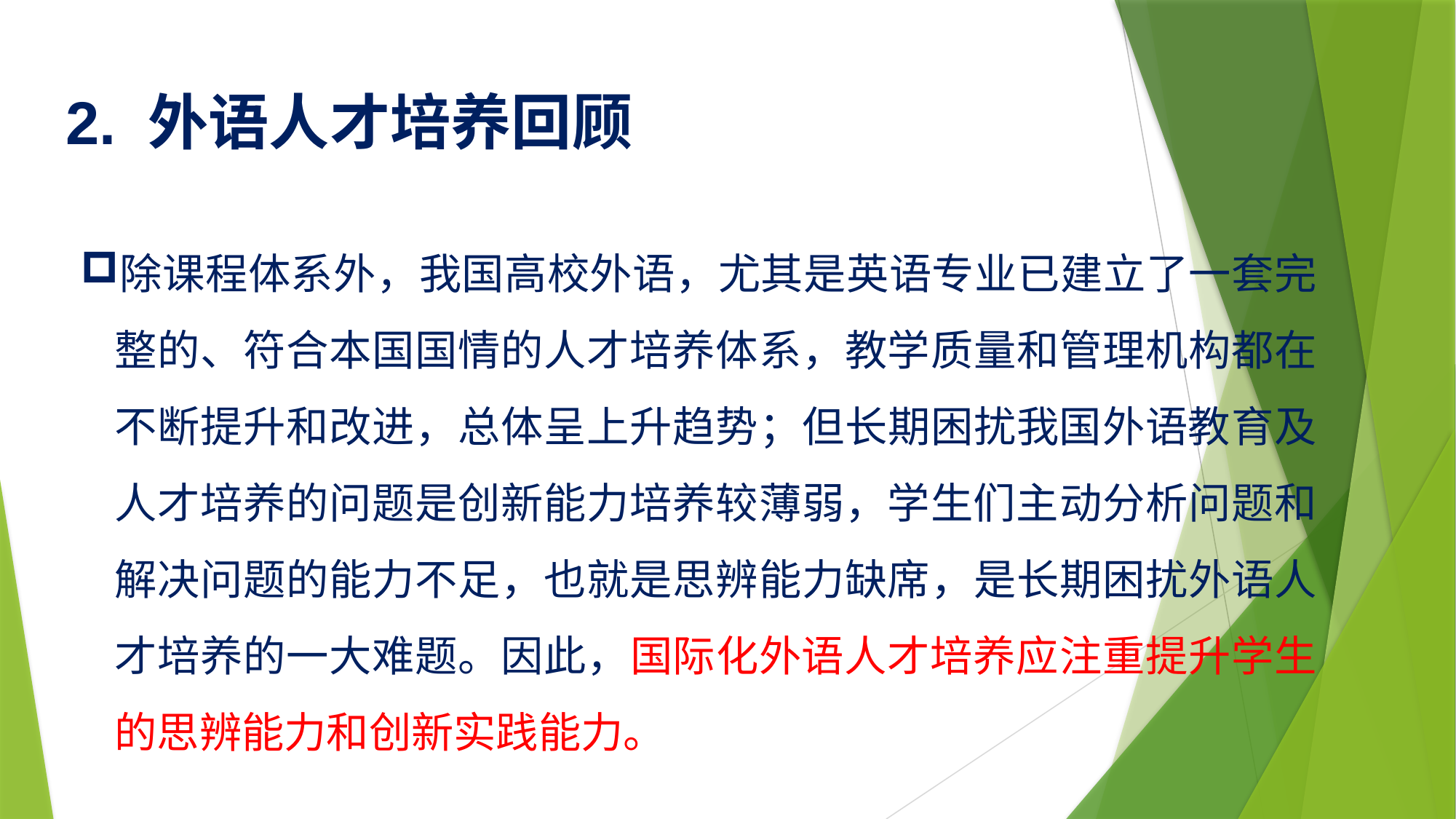

2. 外语人才培养回顾
除课程体系外，我国高校外语，尤其是英语专业已建立了一套完整的、符合本国国情的人才培养体系，教学质量和管理机构都在不断提升和改进，总体呈上升趋势；但长期困扰我国外语教育及人才培养的问题是创新能力培养较薄弱，学生们主动分析问题和解决问题的能力不足，也就是思辨能力缺席，是长期困扰外语人才培养的一大难题。因此，国际化外语人才培养应注重提升学生的思辨能力和创新实践能力。